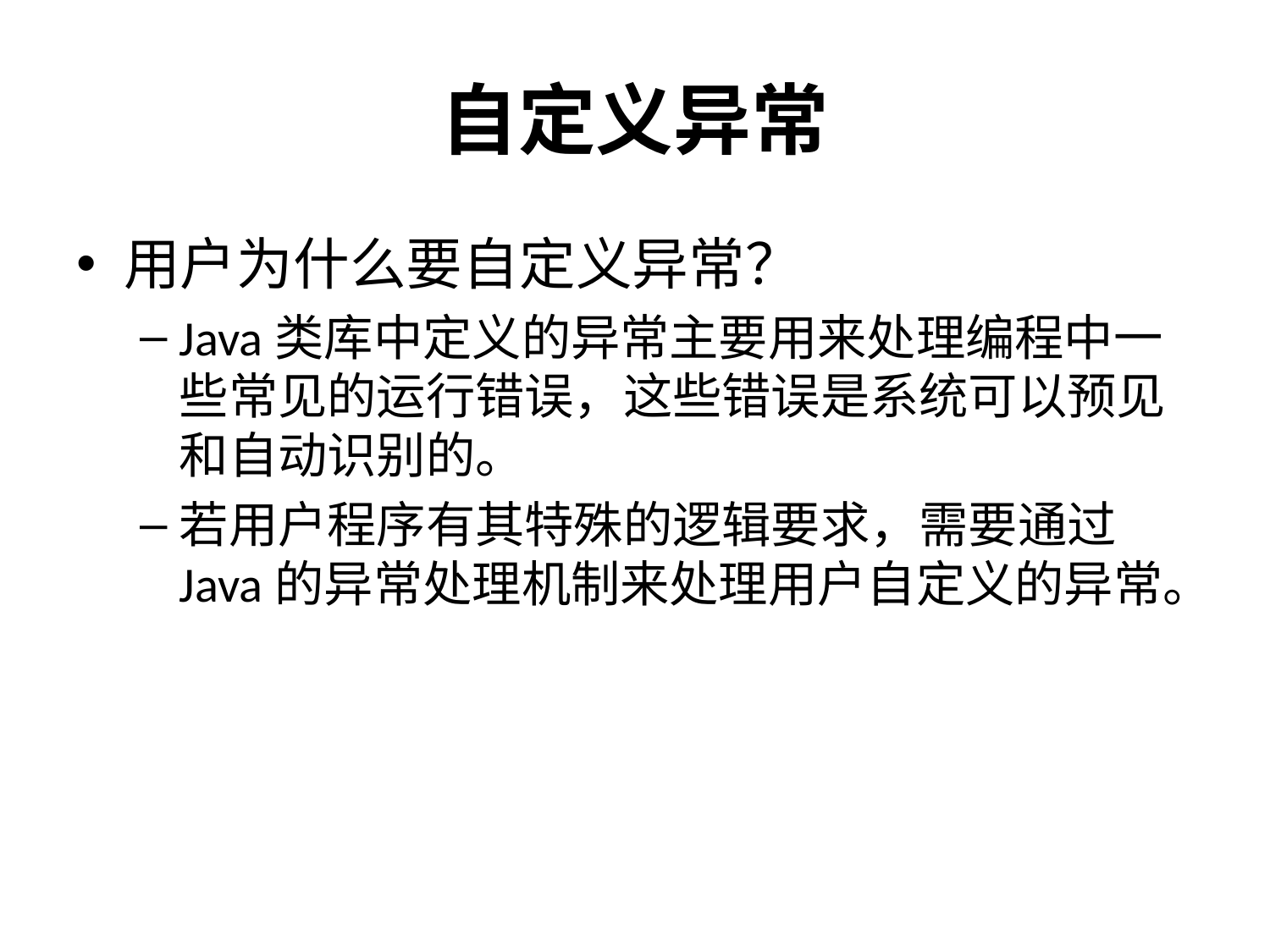

# 自定义异常
用户为什么要自定义异常？
Java类库中定义的异常主要用来处理编程中一些常见的运行错误，这些错误是系统可以预见和自动识别的。
若用户程序有其特殊的逻辑要求，需要通过Java的异常处理机制来处理用户自定义的异常。